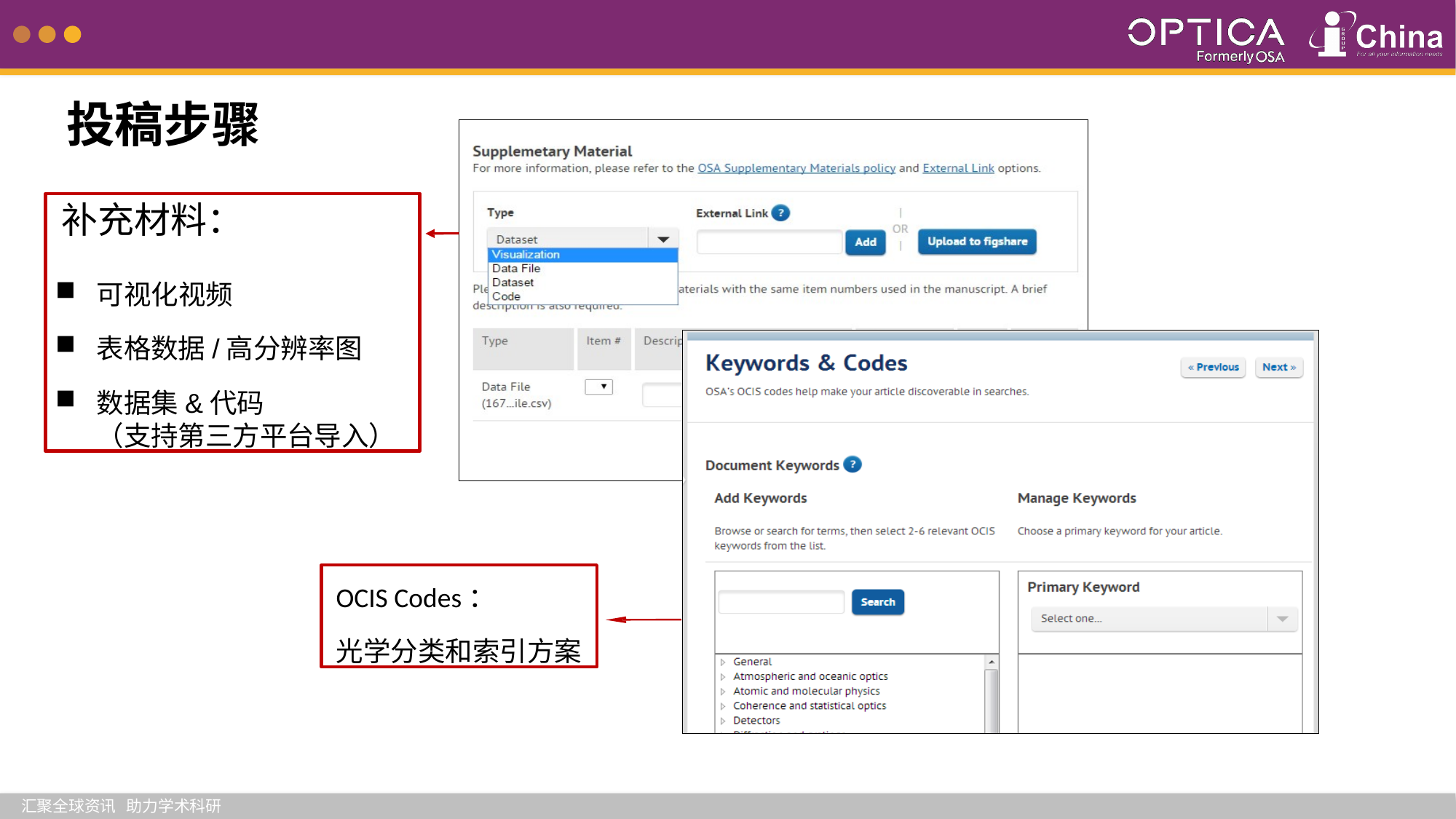

# 投稿步骤

补充材料：
可视化视频
表格数据/高分辨率图
数据集&代码
（支持第三方平台导入）

OCIS Codes：
光学分类和索引方案